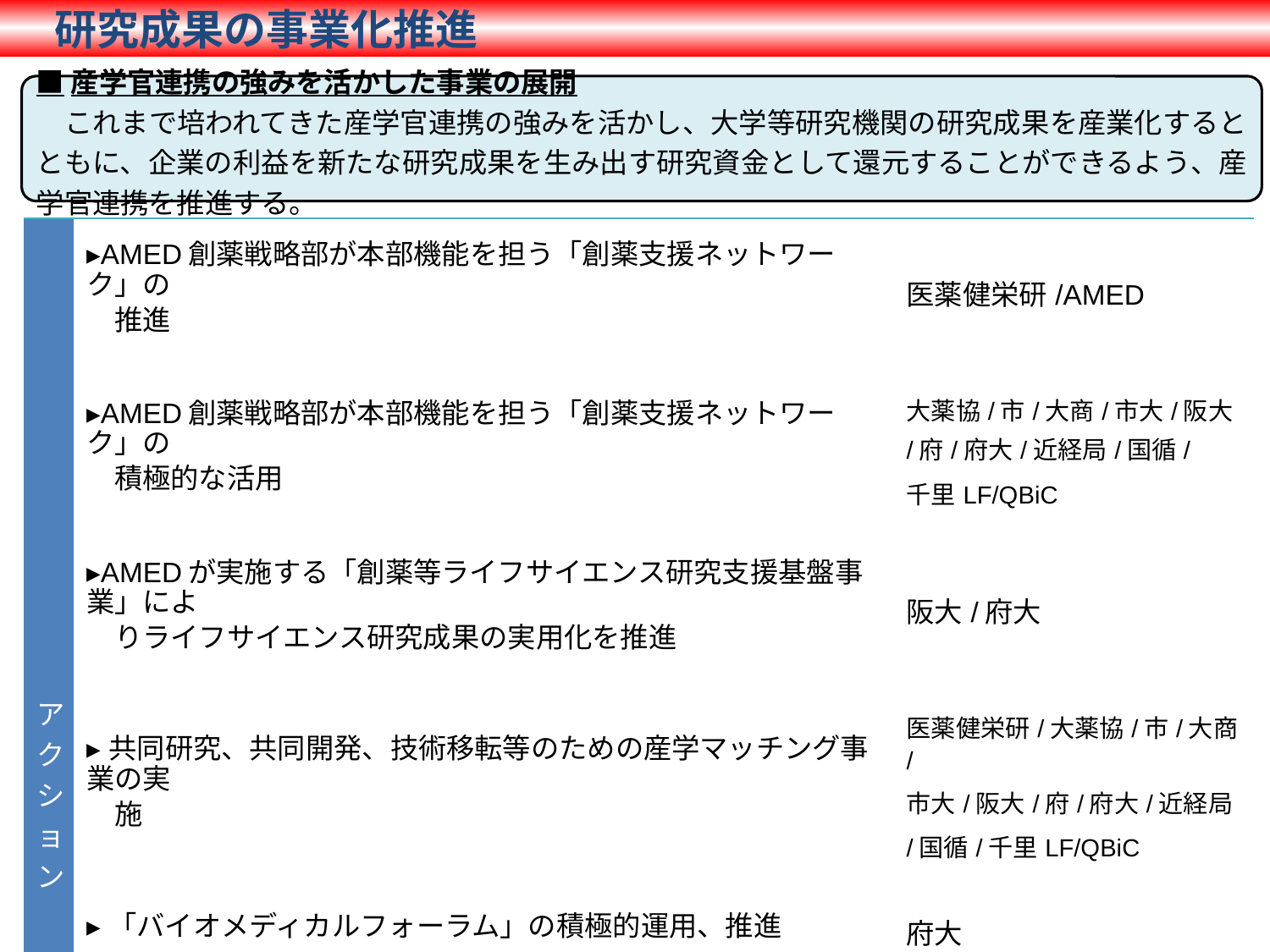

研究成果の事業化推進
■産学官連携の強みを活かした事業の展開
　これまで培われてきた産学官連携の強みを活かし、大学等研究機関の研究成果を産業化するとともに、企業の利益を新たな研究成果を生み出す研究資金として還元することができるよう、産学官連携を推進する。
| アクション | ▸AMED創薬戦略部が本部機能を担う「創薬支援ネットワーク」の 　推進 | 医薬健栄研/AMED |
| --- | --- | --- |
|  | ▸AMED創薬戦略部が本部機能を担う「創薬支援ネットワーク」の 　積極的な活用 | 大薬協/市/大商/市大/阪大/府/府大/近経局/国循/ 千里LF/QBiC |
|  | ▸AMEDが実施する「創薬等ライフサイエンス研究支援基盤事業」によ 　りライフサイエンス研究成果の実用化を推進 | 阪大/府大 |
|  | ▸共同研究、共同開発、技術移転等のための産学マッチング事業の実 　施 | 医薬健栄研/大薬協/市/大商/ 市大/阪大/府/府大/近経局 /国循/千里LF/QBiC |
|  | ▸「バイオメディカルフォーラム」の積極的運用、推進 | 府大 |
|  | ▸産学連携のためのコーディネーター人材確保・活用 | 大商/市大/阪大/府大 /千里LF/QBiC |
|  | ▸核酸医薬品製造に係る実証・評価設備整備 | 阪大 |
|  | ▸医産連携によるヘルスケアビジネス創出事業の実施 | 大商 |